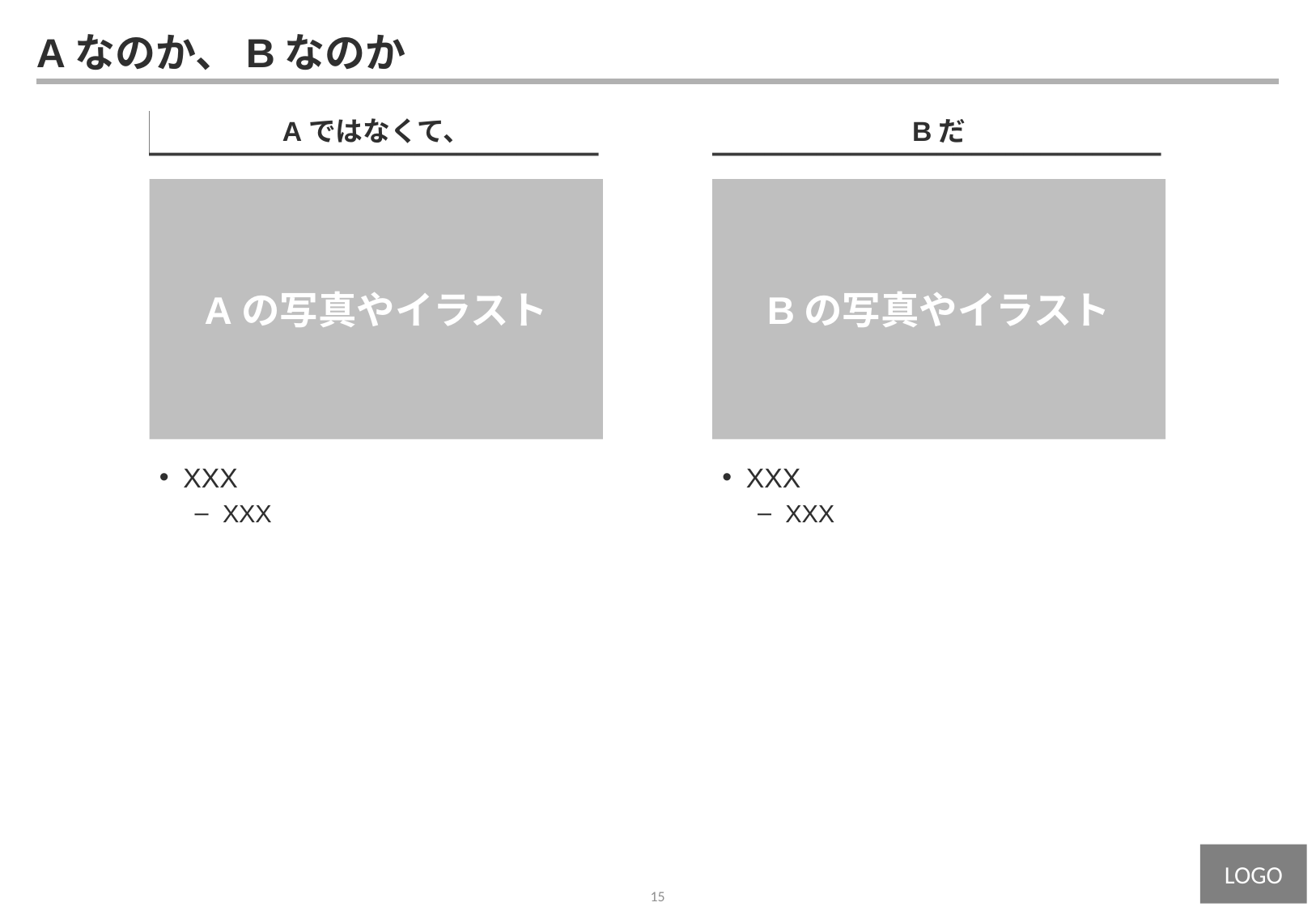

# Aなのか、Bなのか
Aではなくて、
Bだ
Aの写真やイラスト
Bの写真やイラスト
XXX
XXX
XXX
XXX